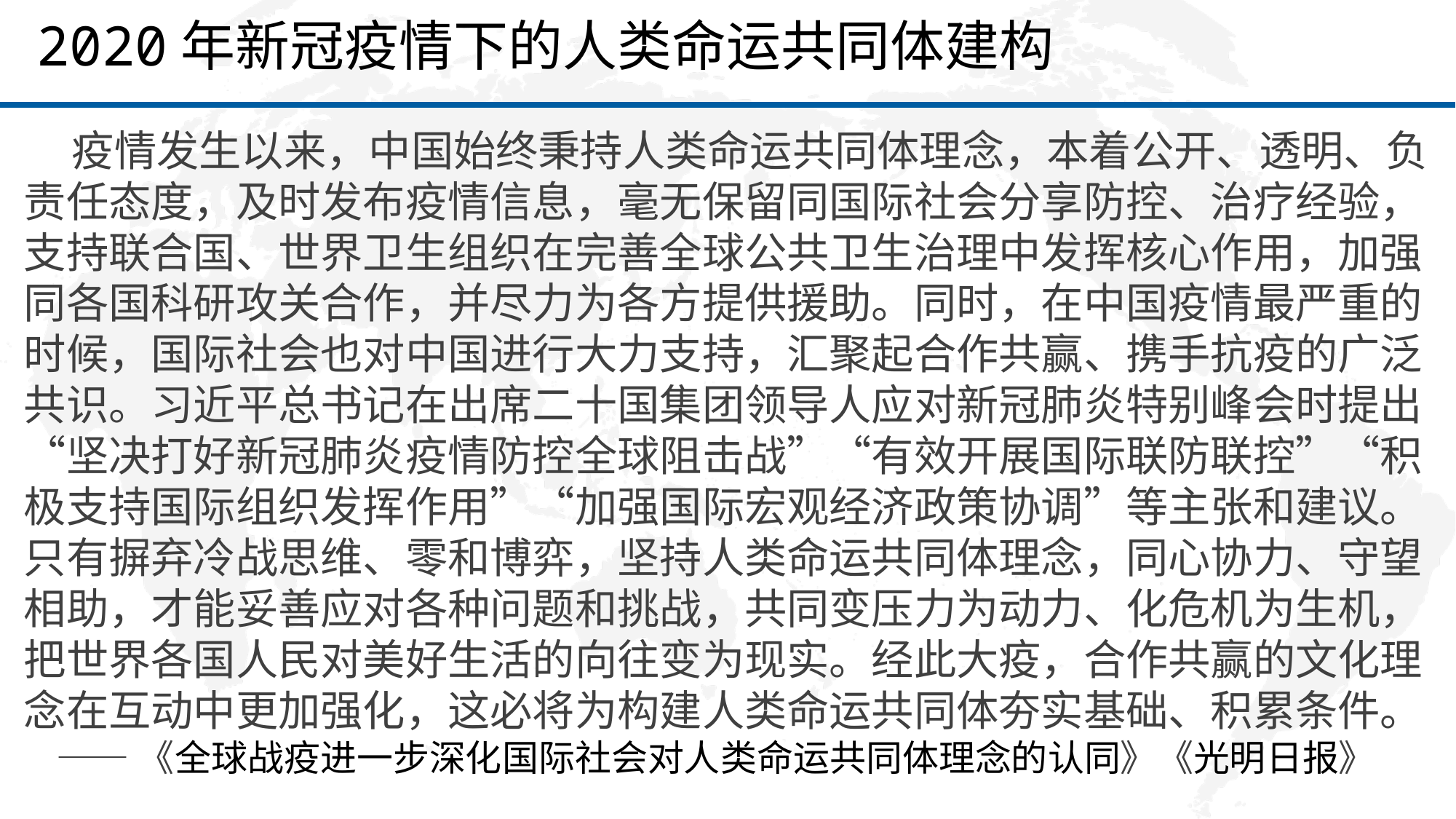

2020年新冠疫情下的人类命运共同体建构
    疫情发生以来，中国始终秉持人类命运共同体理念，本着公开、透明、负责任态度，及时发布疫情信息，毫无保留同国际社会分享防控、治疗经验，支持联合国、世界卫生组织在完善全球公共卫生治理中发挥核心作用，加强同各国科研攻关合作，并尽力为各方提供援助。同时，在中国疫情最严重的时候，国际社会也对中国进行大力支持，汇聚起合作共赢、携手抗疫的广泛共识。习近平总书记在出席二十国集团领导人应对新冠肺炎特别峰会时提出“坚决打好新冠肺炎疫情防控全球阻击战”“有效开展国际联防联控”“积极支持国际组织发挥作用”“加强国际宏观经济政策协调”等主张和建议。只有摒弃冷战思维、零和博弈，坚持人类命运共同体理念，同心协力、守望相助，才能妥善应对各种问题和挑战，共同变压力为动力、化危机为生机，把世界各国人民对美好生活的向往变为现实。经此大疫，合作共赢的文化理念在互动中更加强化，这必将为构建人类命运共同体夯实基础、积累条件。
    ——《全球战疫进一步深化国际社会对人类命运共同体理念的认同》《光明日报》